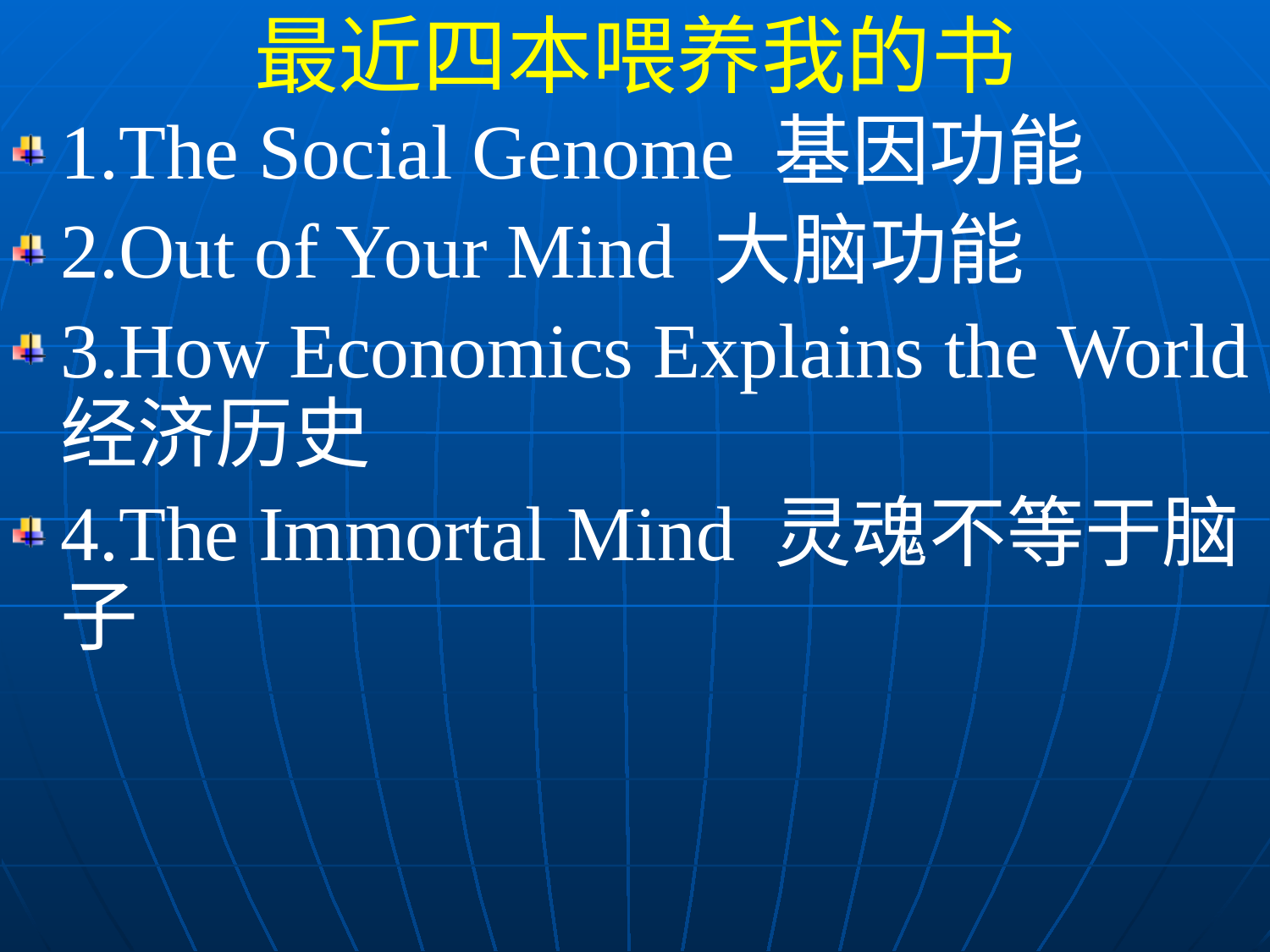

最近四本喂养我的书
1.The Social Genome 基因功能
2.Out of Your Mind 大脑功能
3.How Economics Explains the World 经济历史
4.The Immortal Mind 灵魂不等于脑子